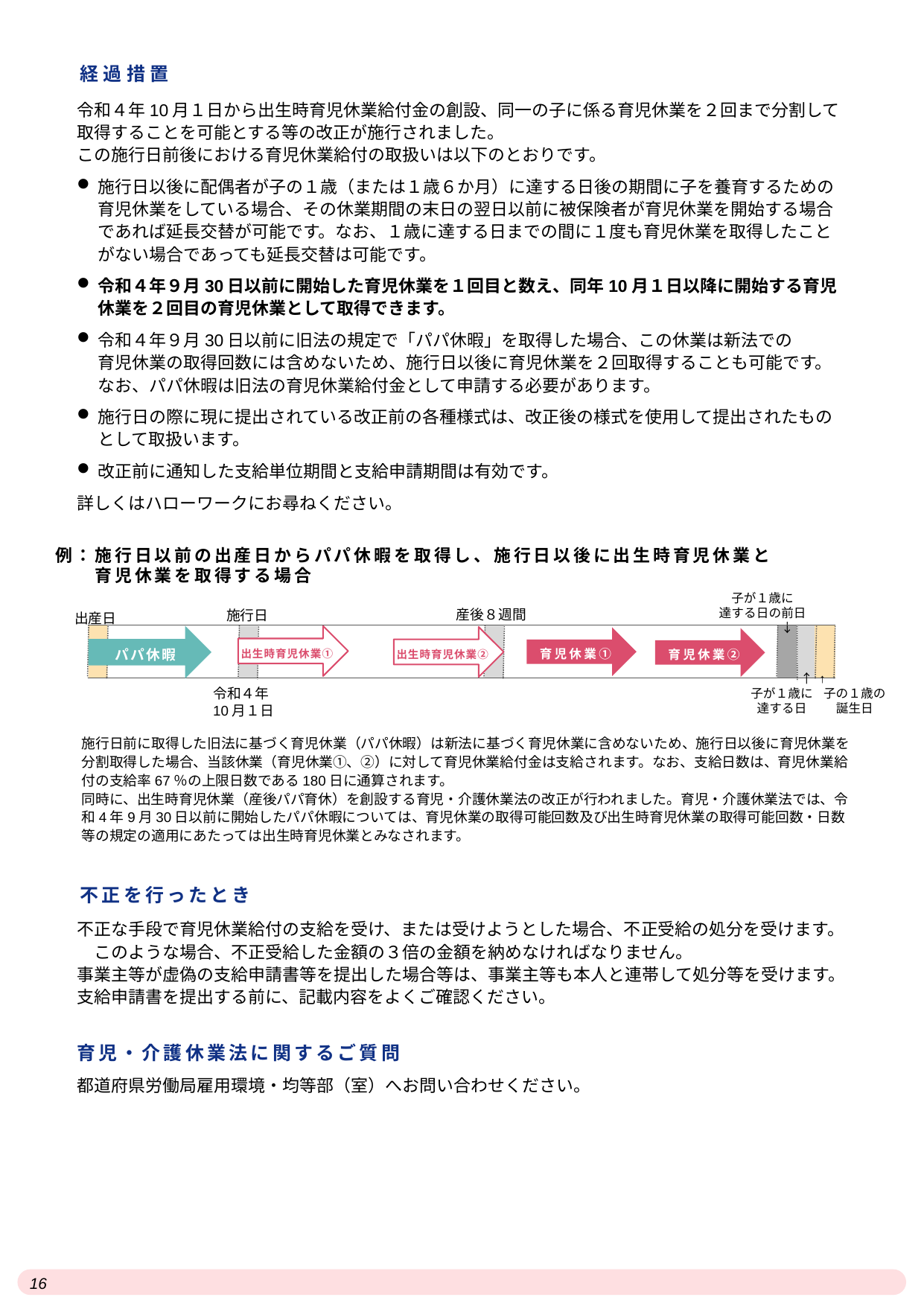

経過措置
令和４年10月１日から出生時育児休業給付金の創設、同一の子に係る育児休業を２回まで分割して取得することを可能とする等の改正が施行されました。
この施行日前後における育児休業給付の取扱いは以下のとおりです。
施行日以後に配偶者が子の１歳（または１歳６か月）に達する日後の期間に子を養育するための
育児休業をしている場合、その休業期間の末日の翌日以前に被保険者が育児休業を開始する場合であれば延長交替が可能です。なお、１歳に達する日までの間に１度も育児休業を取得したことがない場合であっても延長交替は可能です。
令和４年９月30日以前に開始した育児休業を１回目と数え、同年10月１日以降に開始する育児休業を２回目の育児休業として取得できます。
令和４年９月30日以前に旧法の規定で「パパ休暇」を取得した場合、この休業は新法での
育児休業の取得回数には含めないため、施行日以後に育児休業を２回取得することも可能です。なお、パパ休暇は旧法の育児休業給付金として申請する必要があります。
施行日の際に現に提出されている改正前の各種様式は、改正後の様式を使用して提出されたものとして取扱います。
改正前に通知した支給単位期間と支給申請期間は有効です。
詳しくはハローワークにお尋ねください。
例：施行日以前の出産日からパパ休暇を取得し、施行日以後に出生時育児休業と
　　育児休業を取得する場合
子が１歳に
達する日の前日
　　　　↓
産後８週間
施行日
出産日

パパ休暇
出生時育児休業①
出生時育児休業②
育児休業①
育児休業②
　　　　↑
子が１歳に
達する日
  ↑
子の１歳の
誕生日
令和４年10月１日
施行日前に取得した旧法に基づく育児休業（パパ休暇）は新法に基づく育児休業に含めないため、施行日以後に育児休業を分割取得した場合、当該休業（育児休業①、②）に対して育児休業給付金は支給されます。なお、支給日数は、育児休業給付の支給率67％の上限日数である180日に通算されます。
同時に、出生時育児休業（産後パパ育休）を創設する育児・介護休業法の改正が行われました。育児・介護休業法では、令和4年9月30日以前に開始したパパ休暇については、育児休業の取得可能回数及び出生時育児休業の取得可能回数・日数等の規定の適用にあたっては出生時育児休業とみなされます。
不正を行ったとき
不正な手段で育児休業給付の支給を受け、または受けようとした場合、不正受給の処分を受けます。　このような場合、不正受給した金額の３倍の金額を納めなければなりません。
事業主等が虚偽の支給申請書等を提出した場合等は、事業主等も本人と連帯して処分等を受けます。
支給申請書を提出する前に、記載内容をよくご確認ください。
育児・介護休業法に関するご質問
都道府県労働局雇用環境・均等部（室）へお問い合わせください。
16